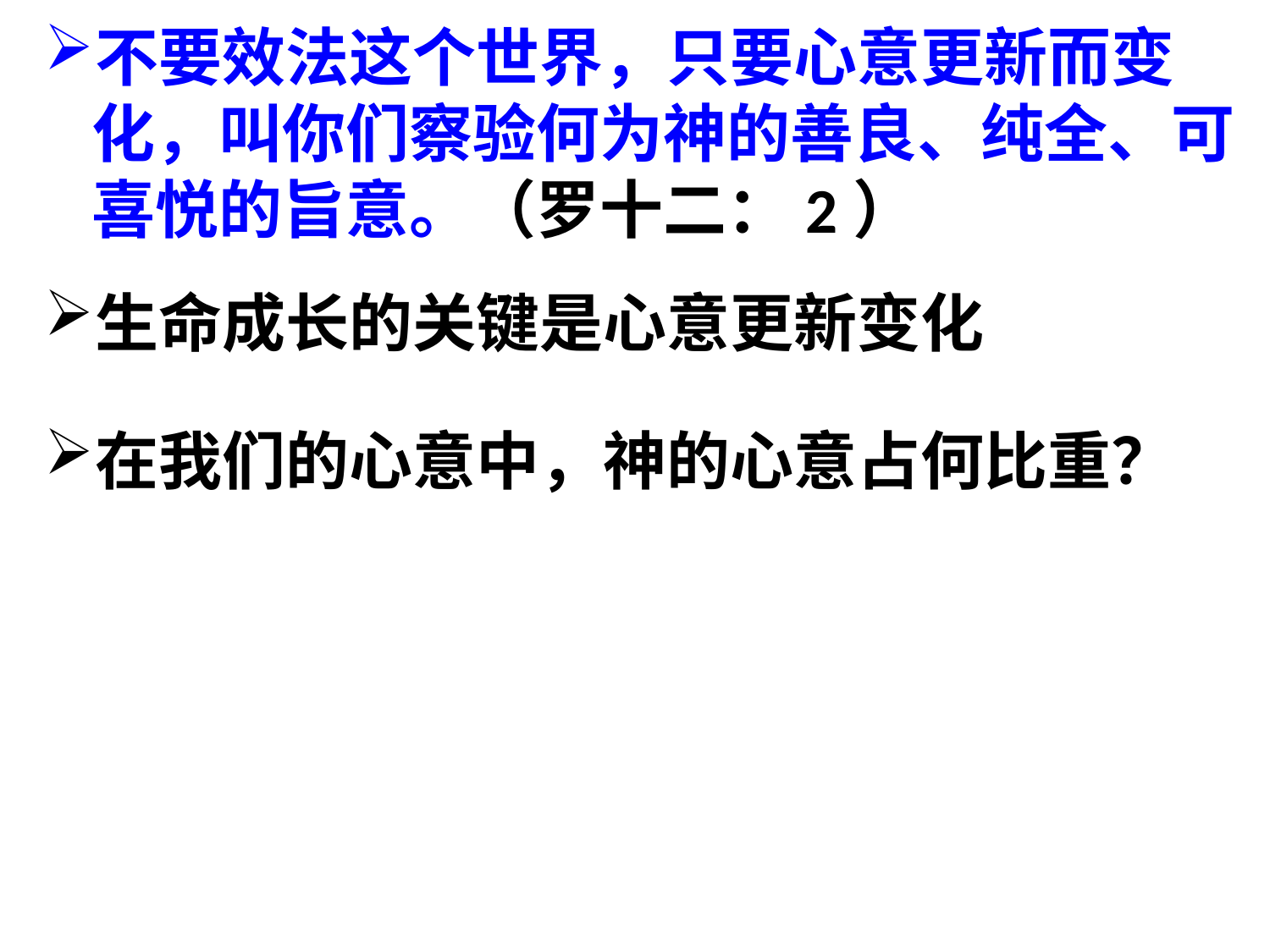

不要效法这个世界，只要心意更新而变化，叫你们察验何为神的善良、纯全、可喜悦的旨意。（罗十二：2）

生命成长的关键是心意更新变化

在我们的心意中，神的心意占何比重？